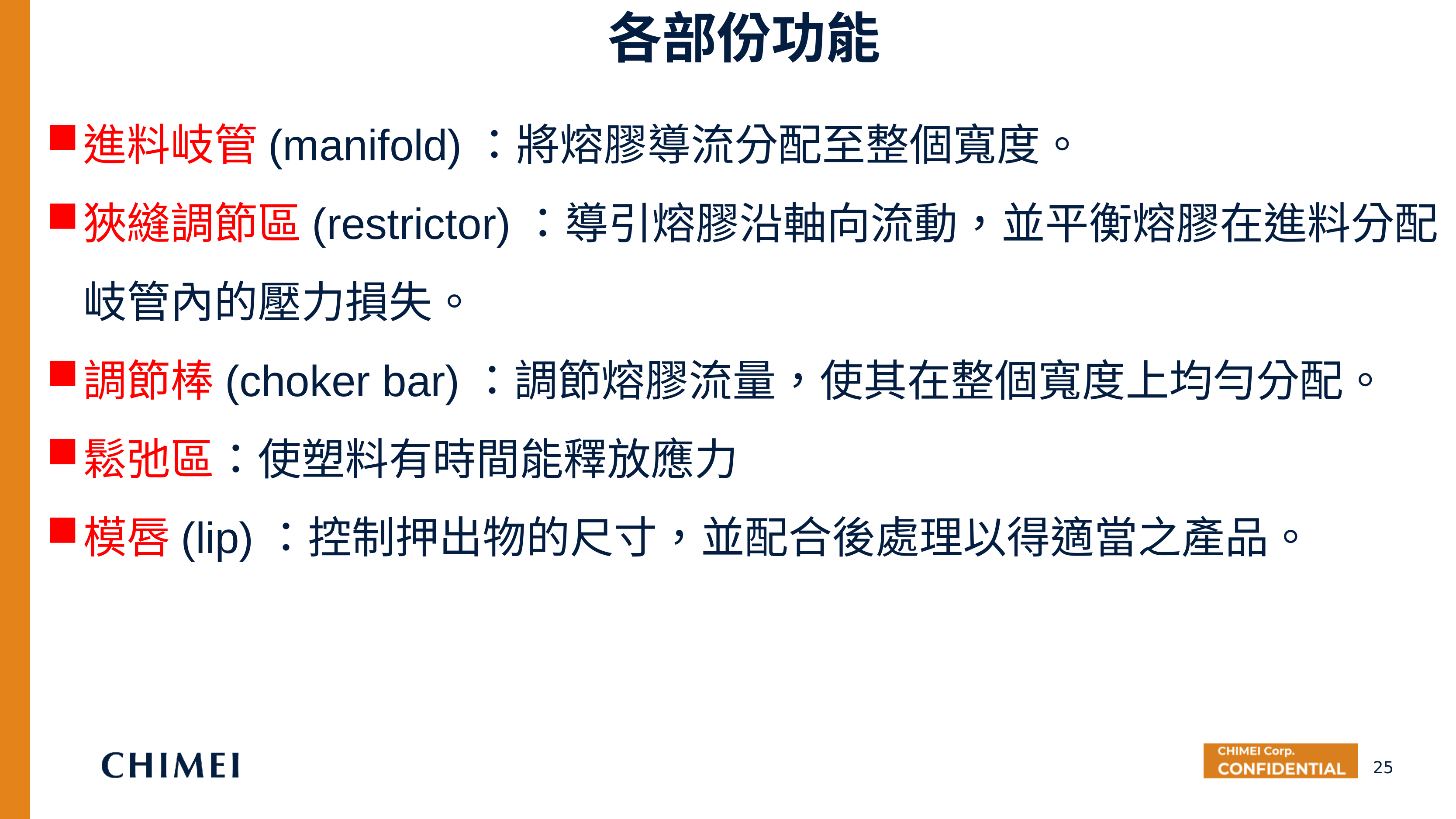

各部份功能
進料岐管(manifold)：將熔膠導流分配至整個寬度。
狹縫調節區(restrictor)：導引熔膠沿軸向流動，並平衡熔膠在進料分配岐管內的壓力損失。
調節棒(choker bar)：調節熔膠流量，使其在整個寬度上均勻分配。
鬆弛區：使塑料有時間能釋放應力
模唇(lip)：控制押出物的尺寸，並配合後處理以得適當之產品。
25